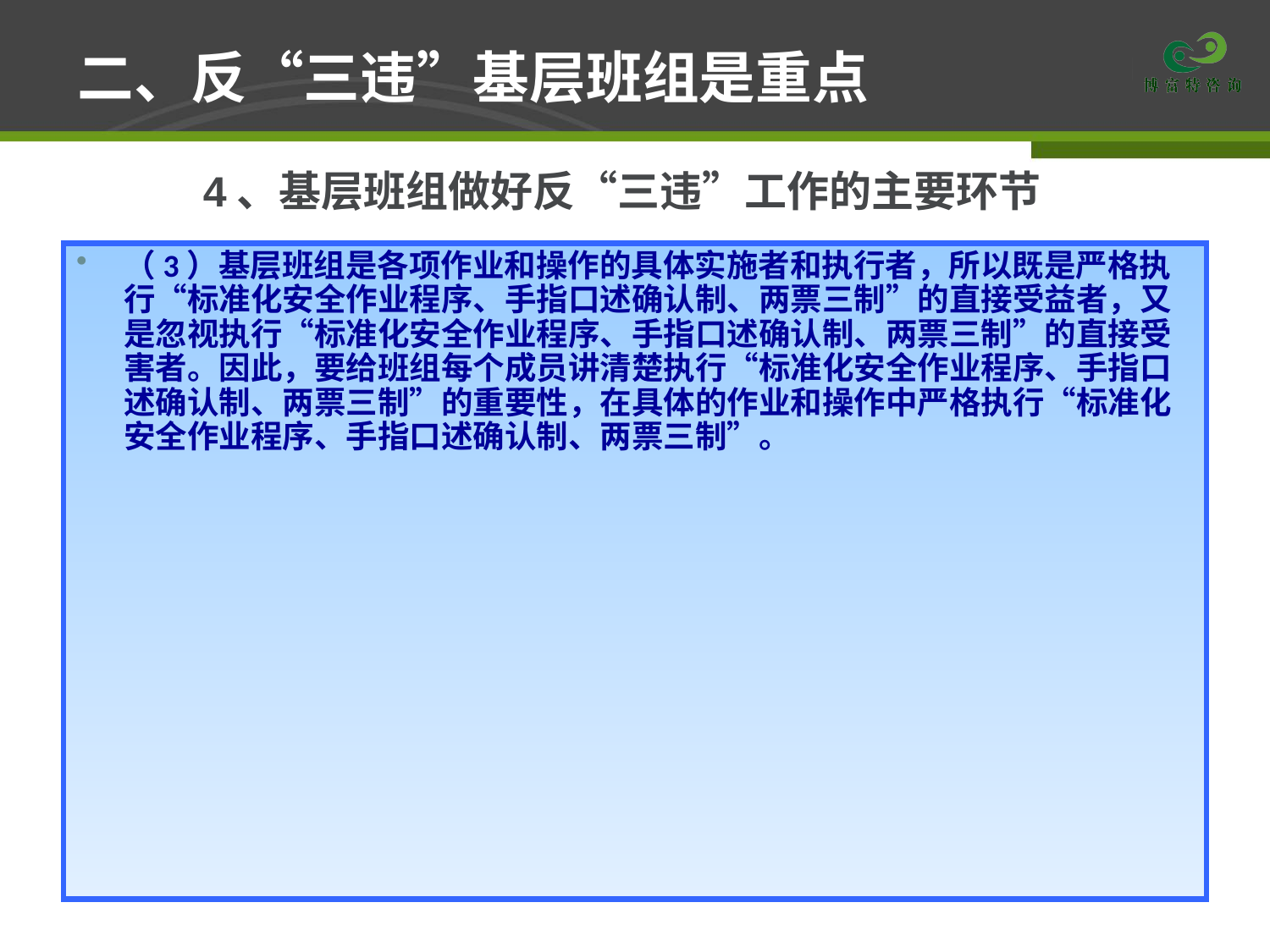

# 二、反“三违”基层班组是重点
4、基层班组做好反“三违”工作的主要环节
（3）基层班组是各项作业和操作的具体实施者和执行者，所以既是严格执行“标准化安全作业程序、手指口述确认制、两票三制”的直接受益者，又是忽视执行“标准化安全作业程序、手指口述确认制、两票三制”的直接受害者。因此，要给班组每个成员讲清楚执行“标准化安全作业程序、手指口述确认制、两票三制”的重要性，在具体的作业和操作中严格执行“标准化安全作业程序、手指口述确认制、两票三制”。
29